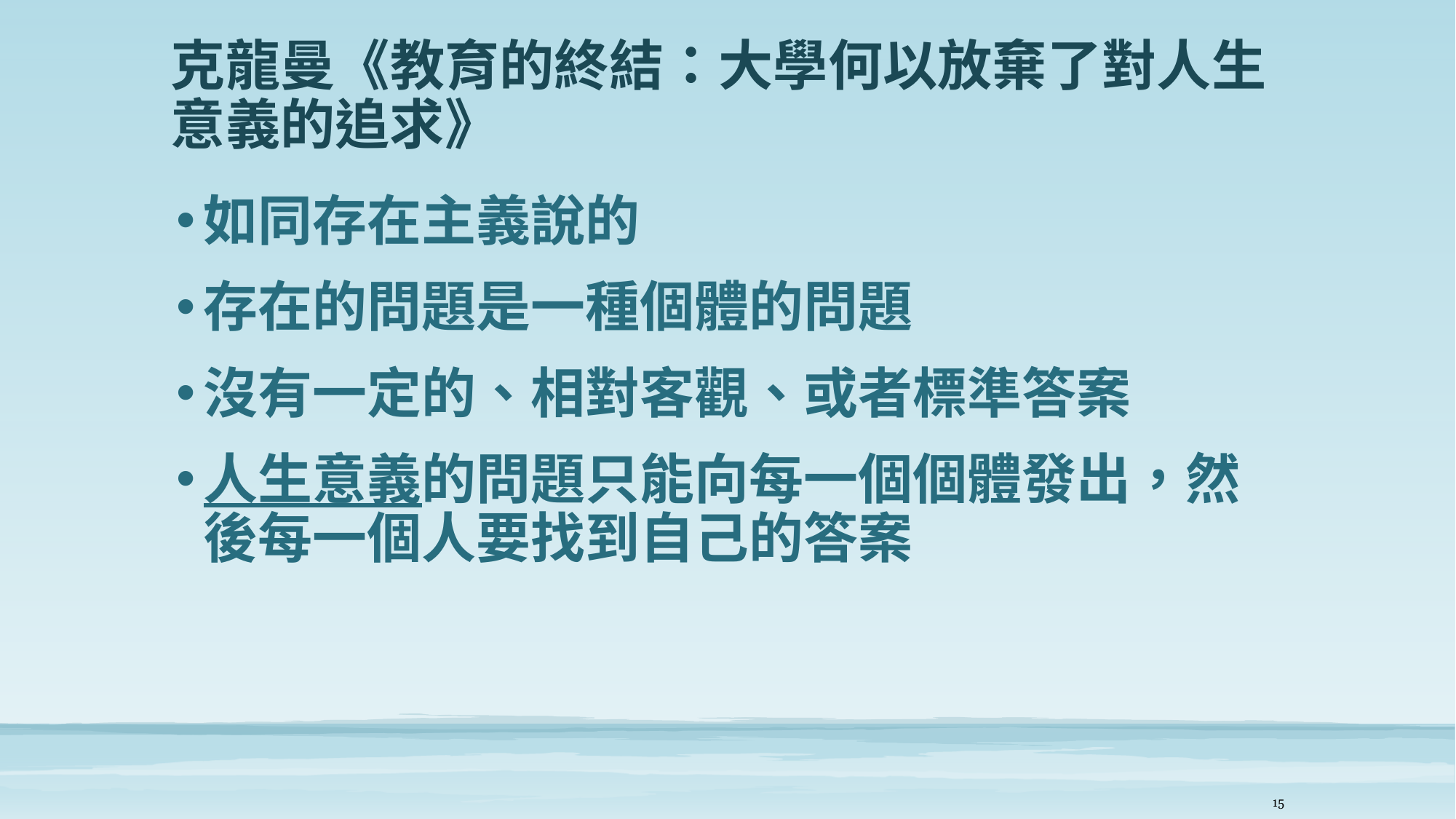

# 克龍曼《教育的終結：大學何以放棄了對人生意義的追求》
如同存在主義說的
存在的問題是一種個體的問題
沒有一定的、相對客觀、或者標準答案
人生意義的問題只能向每一個個體發出，然後每一個人要找到自己的答案
15